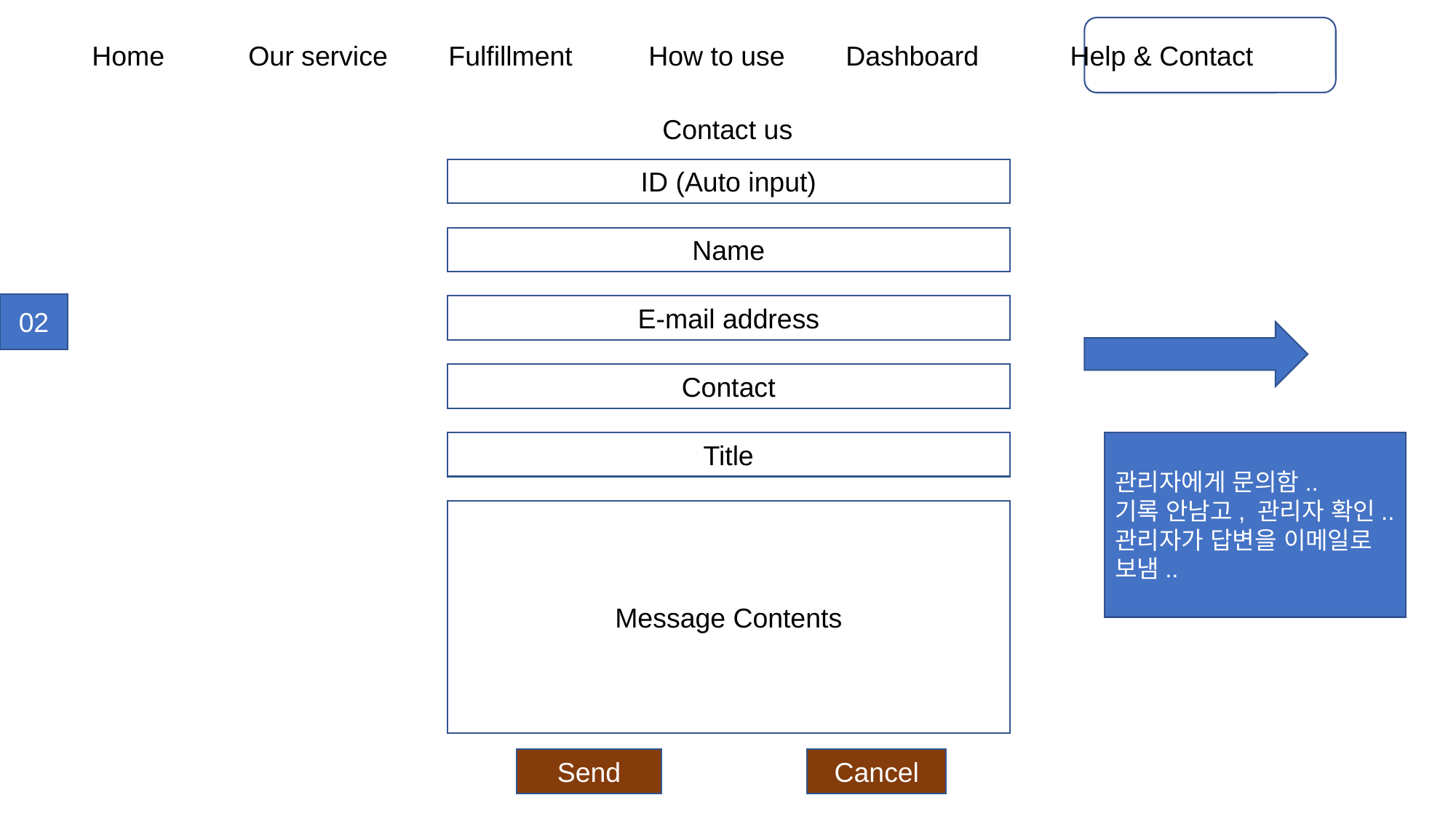

Home           Our service        Fulfillment          How to use        Dashboard            Help & Contact
Contact us
ID (Auto input)
Name
02
E-mail address

Contact
Title
관리자에게 문의함..
기록 안남고, 관리자 확인..
관리자가 답변을 이메일로 보냄..
Message Contents
Send
Cancel